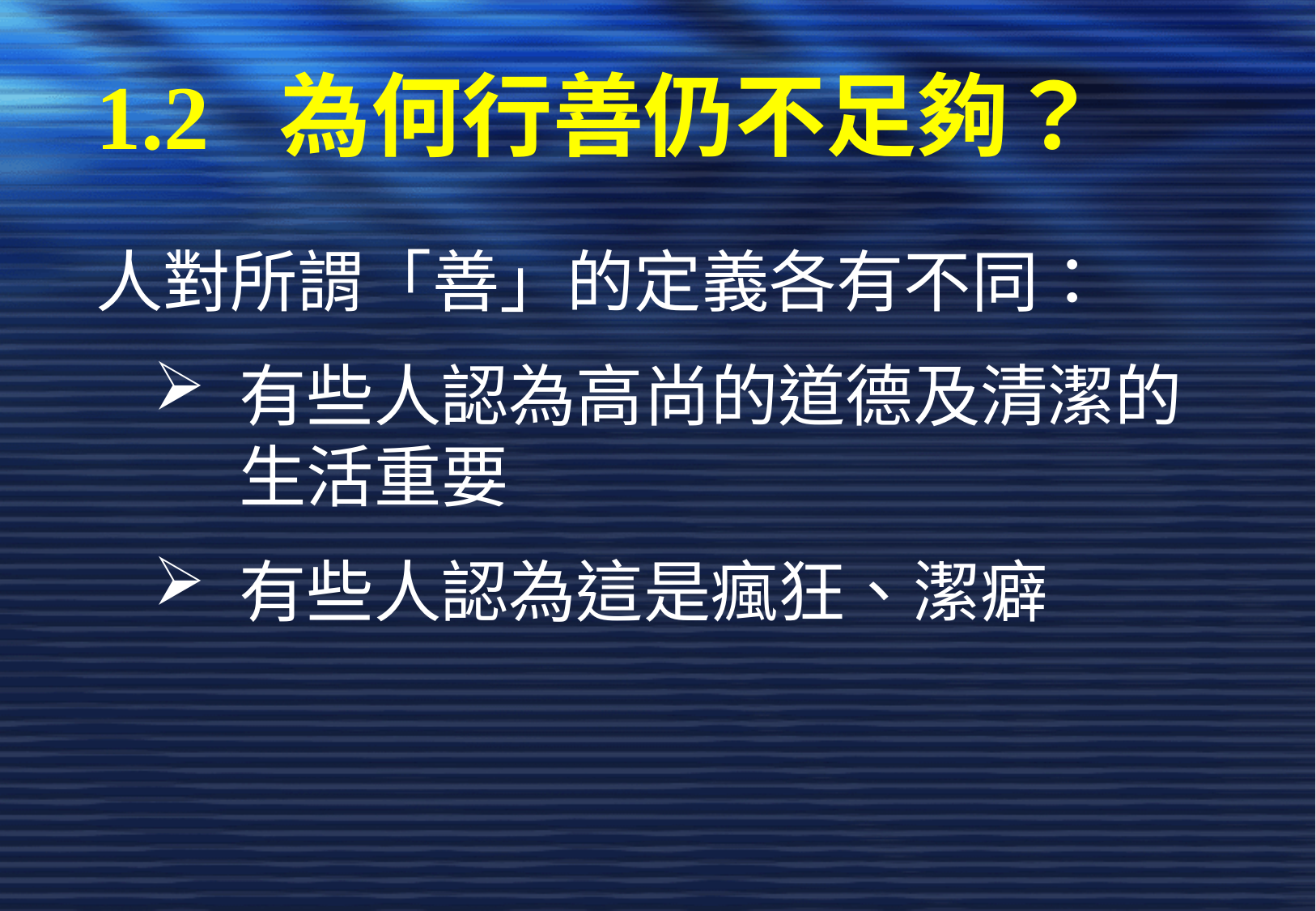

1.2  為何行善仍不足夠？
人對所謂「善」的定義各有不同：
有些人認為高尚的道德及清潔的生活重要
有些人認為這是瘋狂、潔癖